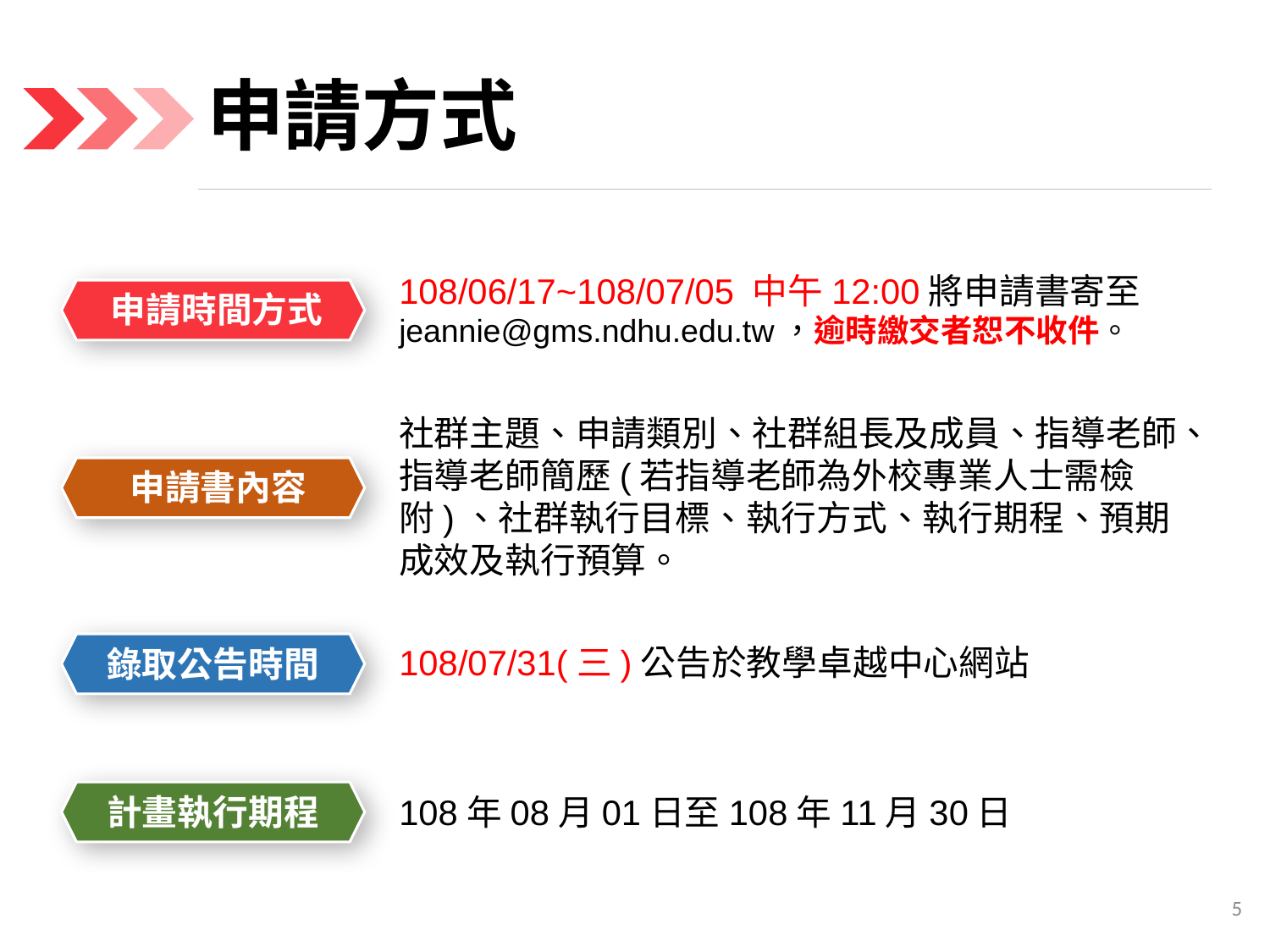

# 申請方式
108/06/17~108/07/05 中午12:00將申請書寄至jeannie@gms.ndhu.edu.tw，逾時繳交者恕不收件。

申請時間方式
社群主題、申請類別、社群組長及成員、指導老師、指導老師簡歷(若指導老師為外校專業人士需檢附)、社群執行目標、執行方式、執行期程、預期成效及執行預算。

申請書內容

108/07/31(三)公告於教學卓越中心網站
錄取公告時間

108年08月01日至108年11月30日
計畫執行期程
5